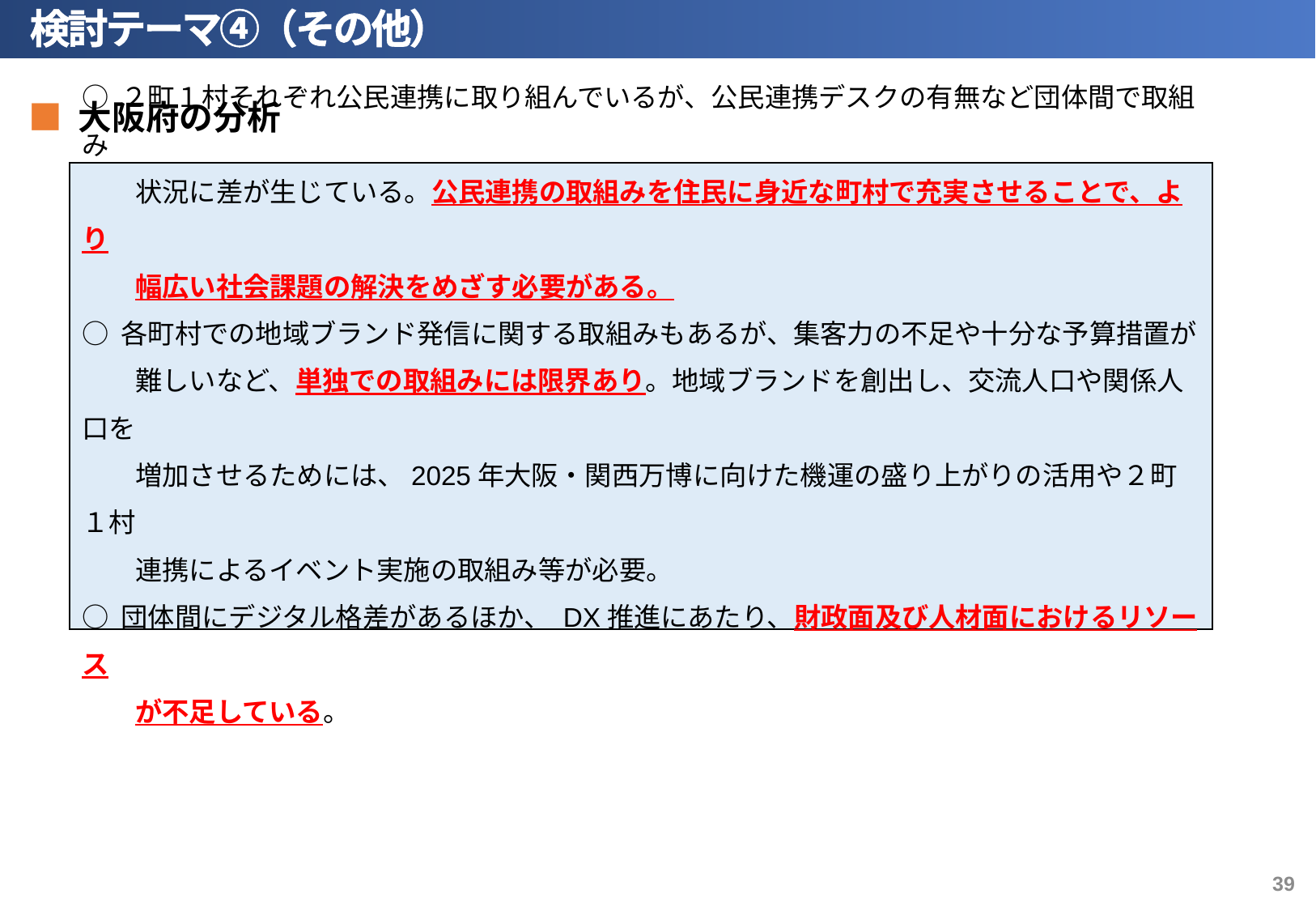

検討テーマ④（その他）

■ 大阪府の分析
○ ２町１村それぞれ公民連携に取り組んでいるが、公民連携デスクの有無など団体間で取組み
　　状況に差が生じている。公民連携の取組みを住民に身近な町村で充実させることで、より
　　幅広い社会課題の解決をめざす必要がある。
○ 各町村での地域ブランド発信に関する取組みもあるが、集客力の不足や十分な予算措置が
　　難しいなど、単独での取組みには限界あり。地域ブランドを創出し、交流人口や関係人口を
　　増加させるためには、2025年大阪・関西万博に向けた機運の盛り上がりの活用や２町１村
　　連携によるイベント実施の取組み等が必要。
○ 団体間にデジタル格差があるほか、 DX推進にあたり、財政面及び人材面におけるリソース
　　が不足している。
39